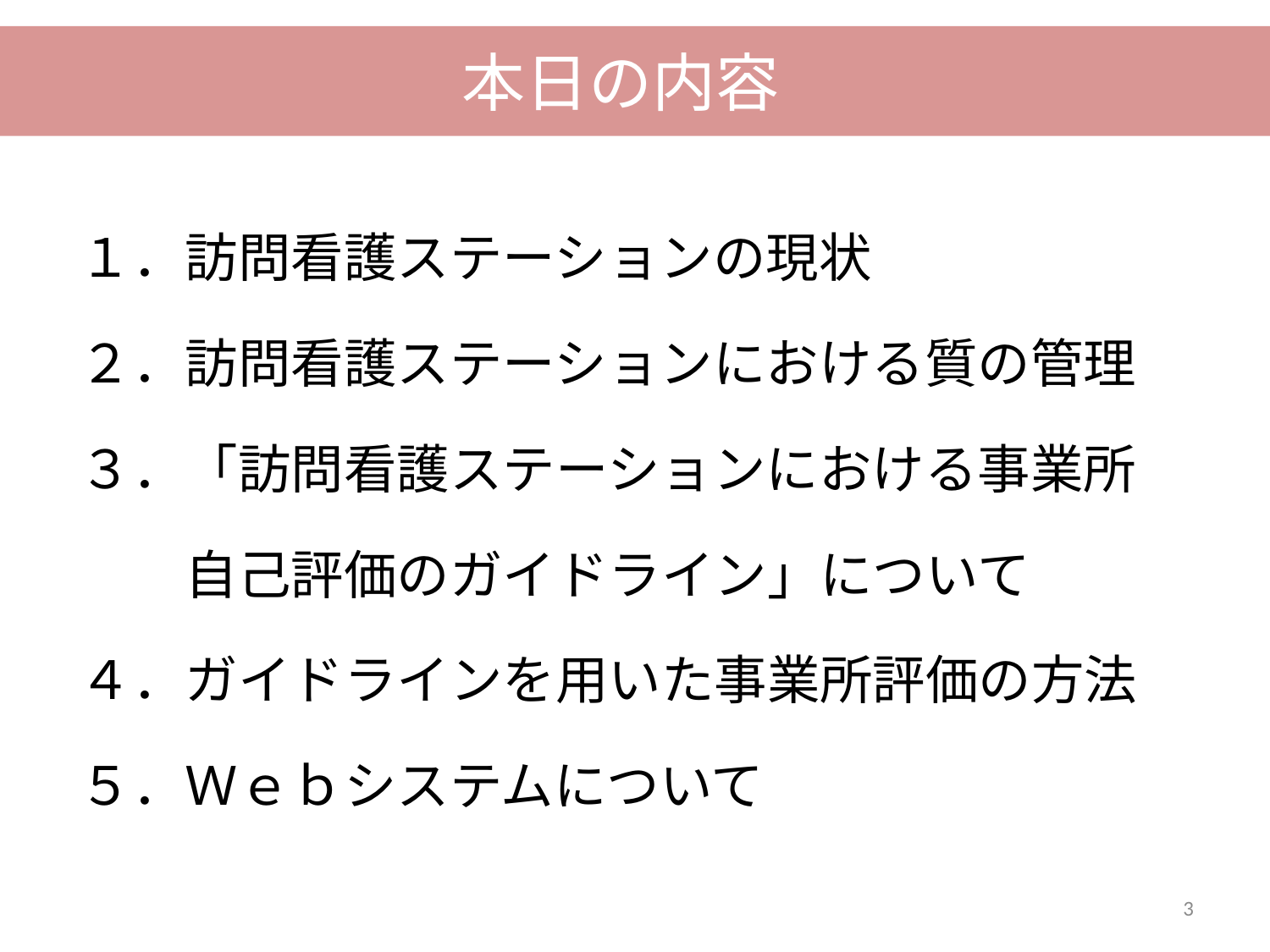

本日の内容
１．訪問看護ステーションの現状
２．訪問看護ステーションにおける質の管理
３．「訪問看護ステーションにおける事業所
　　自己評価のガイドライン」について
４．ガイドラインを用いた事業所評価の方法
５．Ｗｅｂシステムについて
3